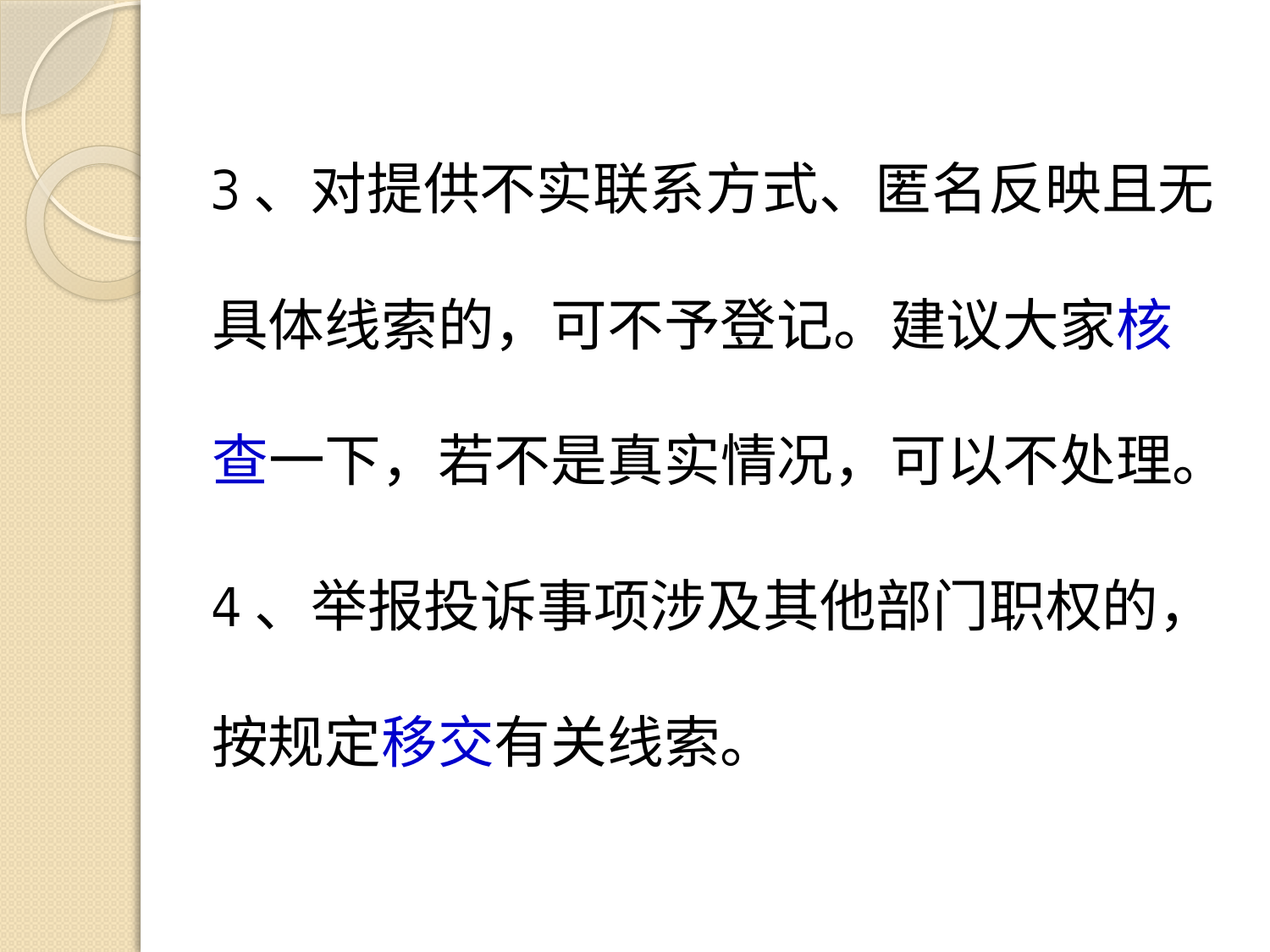

3、对提供不实联系方式、匿名反映且无具体线索的，可不予登记。建议大家核查一下，若不是真实情况，可以不处理。
4、举报投诉事项涉及其他部门职权的，按规定移交有关线索。